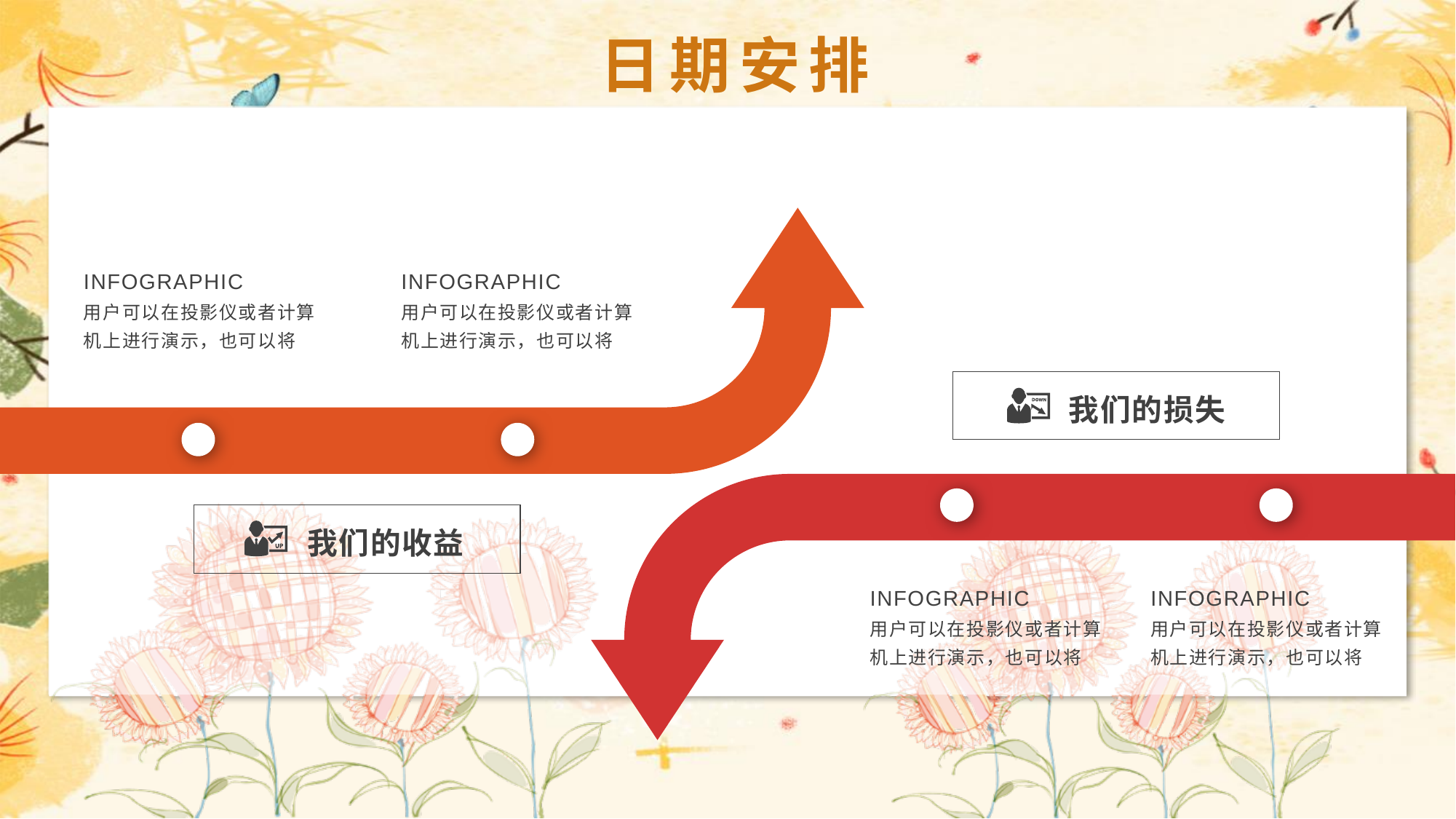

日期安排

INFOGRAPHIC
用户可以在投影仪或者计算机上进行演示，也可以将
INFOGRAPHIC
用户可以在投影仪或者计算机上进行演示，也可以将

我们的损失

我们的收益

INFOGRAPHIC
用户可以在投影仪或者计算机上进行演示，也可以将
INFOGRAPHIC
用户可以在投影仪或者计算机上进行演示，也可以将